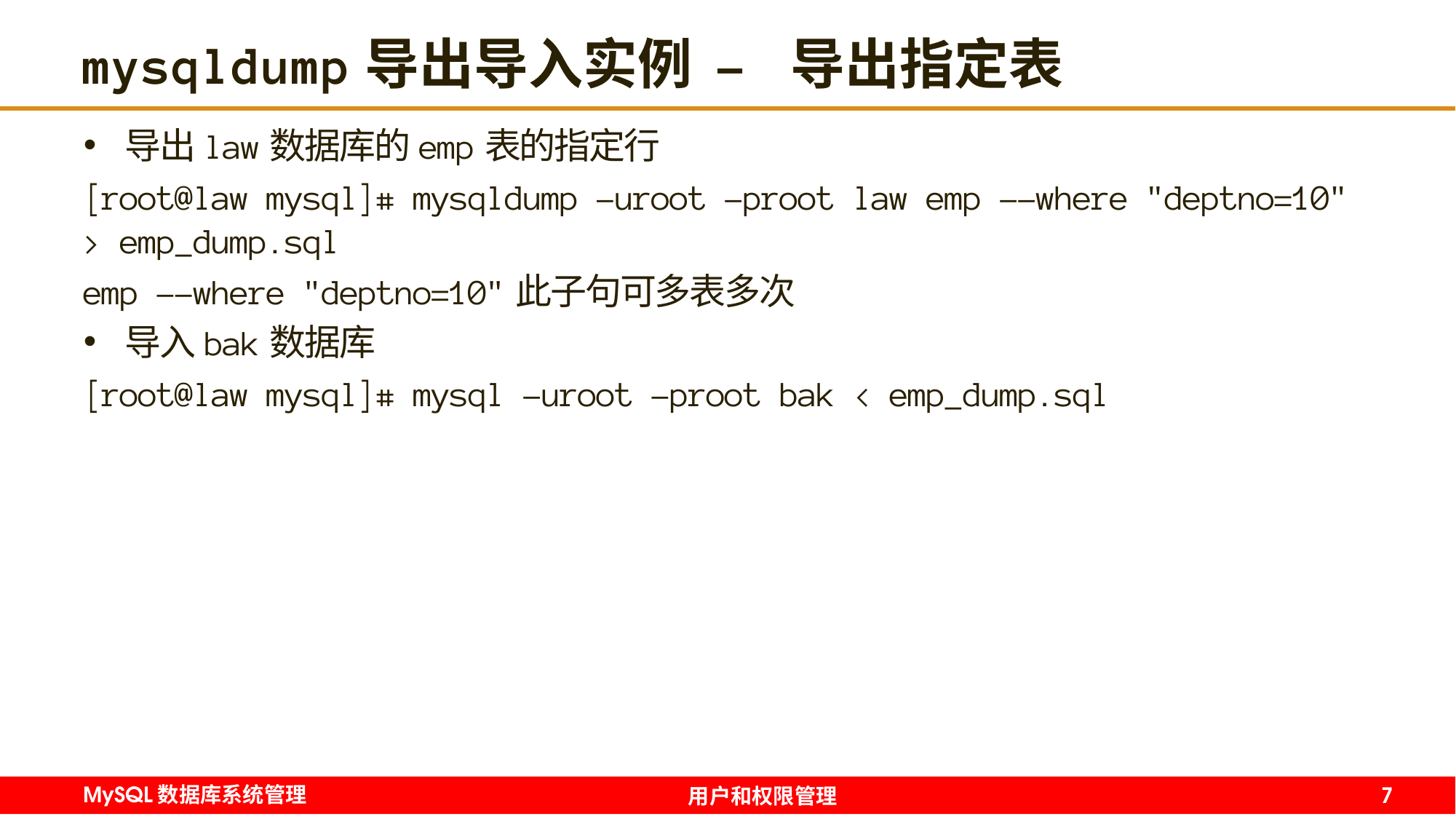

# mysqldump导出导入实例 - 导出指定表
导出law数据库的emp表的指定行
[root@law mysql]# mysqldump -uroot -proot law emp --where "deptno=10" > emp_dump.sql
emp --where "deptno=10"此子句可多表多次
导入bak数据库
[root@law mysql]# mysql -uroot -proot bak < emp_dump.sql